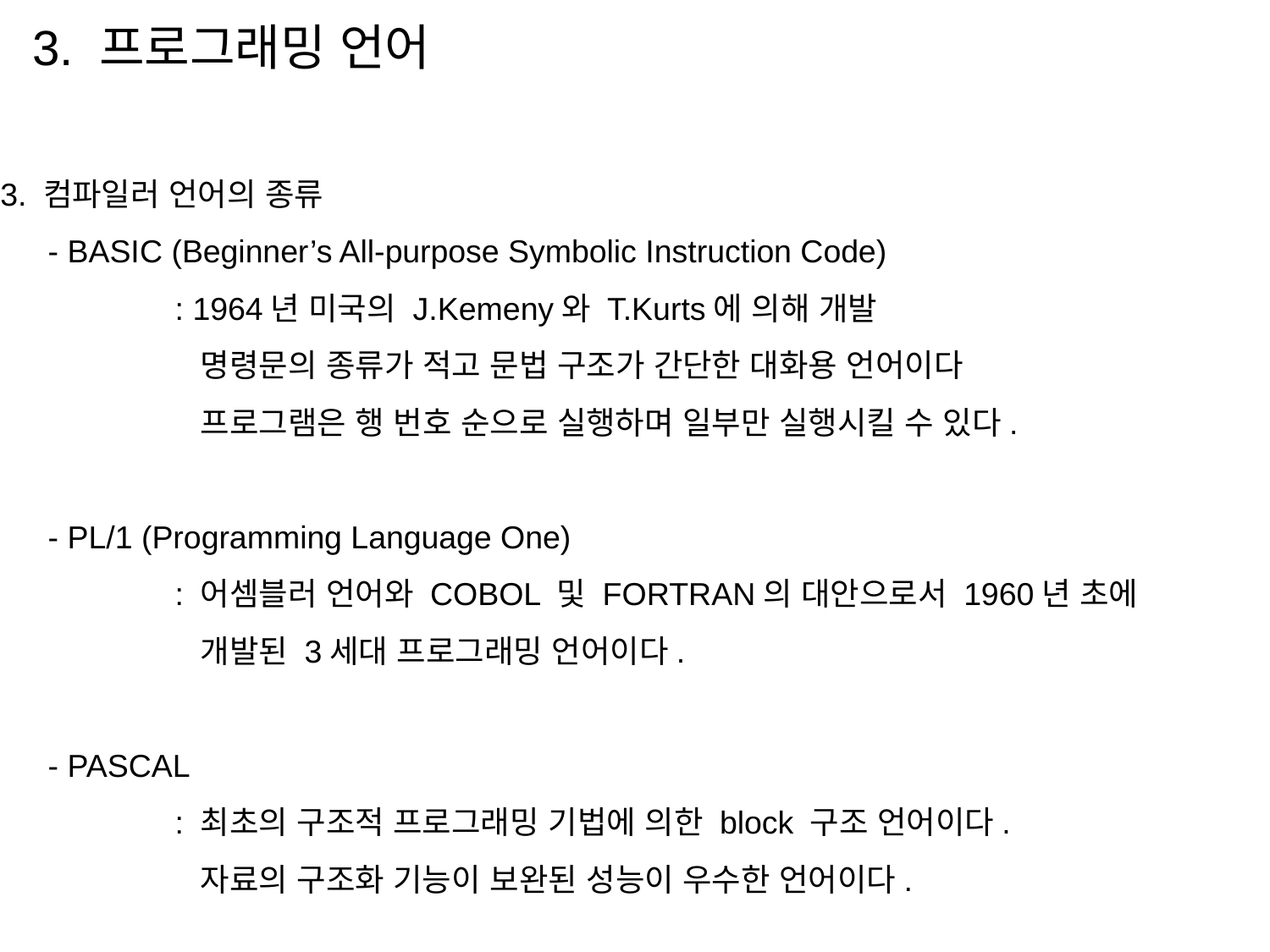

3. 프로그래밍 언어
3. 컴파일러 언어의 종류
	- BASIC (Beginner’s All-purpose Symbolic Instruction Code)
		: 1964년 미국의 J.Kemeny와 T.Kurts에 의해 개발
		  명령문의 종류가 적고 문법 구조가 간단한 대화용 언어이다
		  프로그램은 행 번호 순으로 실행하며 일부만 실행시킬 수 있다.

	- PL/1 (Programming Language One)
		: 어셈블러 언어와 COBOL 및 FORTRAN의 대안으로서 1960년 초에
		  개발된 3세대 프로그래밍 언어이다.

	- PASCAL
		: 최초의 구조적 프로그래밍 기법에 의한 block 구조 언어이다.
		  자료의 구조화 기능이 보완된 성능이 우수한 언어이다.